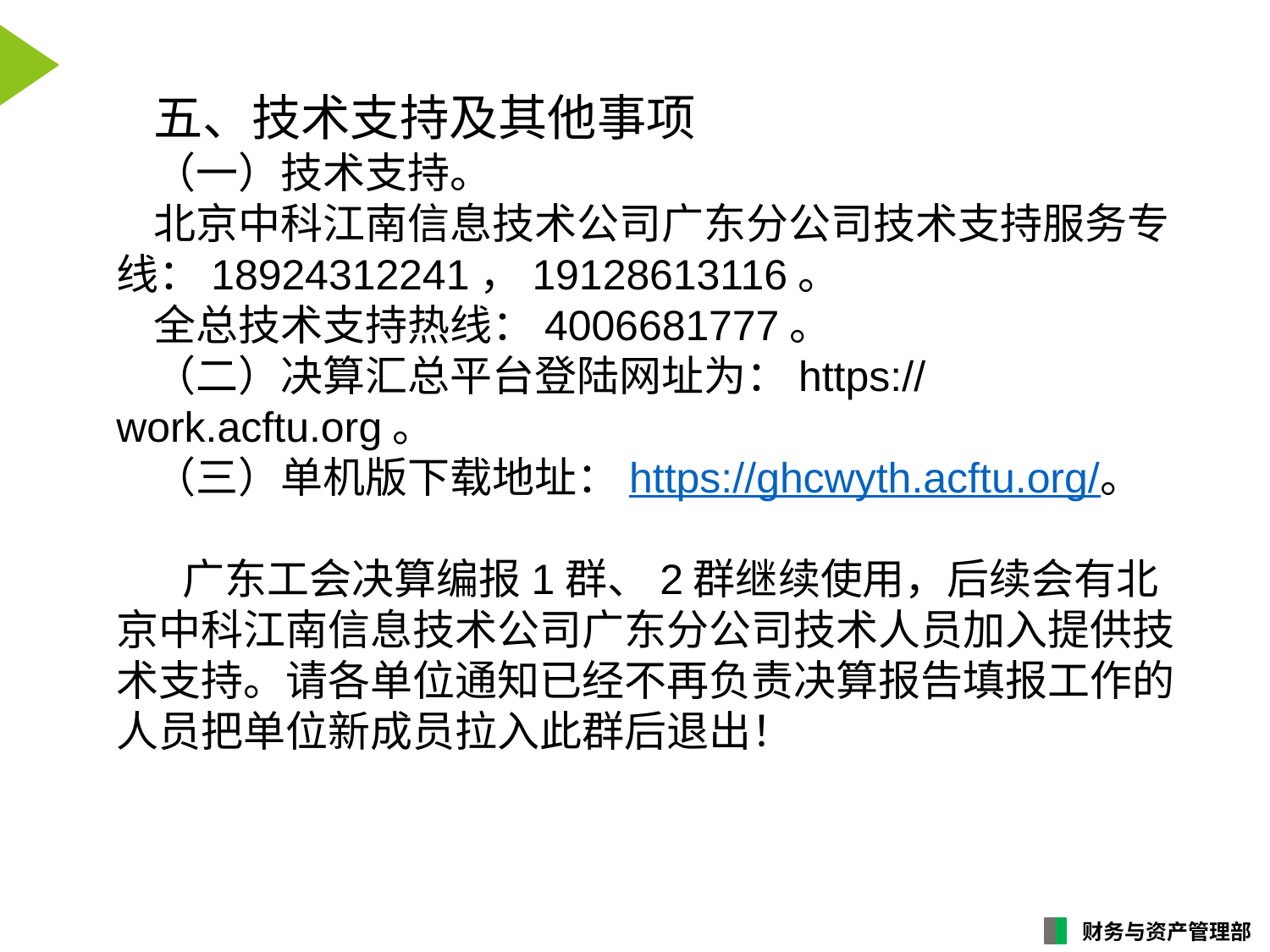

五、技术支持及其他事项
（一）技术支持。北京中科江南信息技术公司广东分公司技术支持服务专线：18924312241，19128613116。全总技术支持热线：4006681777。（二）决算汇总平台登陆网址为：https://work.acftu.org。（三）单机版下载地址：https://ghcwyth.acftu.org/。

  广东工会决算编报1群、2群继续使用，后续会有北京中科江南信息技术公司广东分公司技术人员加入提供技术支持。请各单位通知已经不再负责决算报告填报工作的人员把单位新成员拉入此群后退出！经不再负责决算报告填报工作的人员把单位新成员拉入此群后退出！再负责决算报告